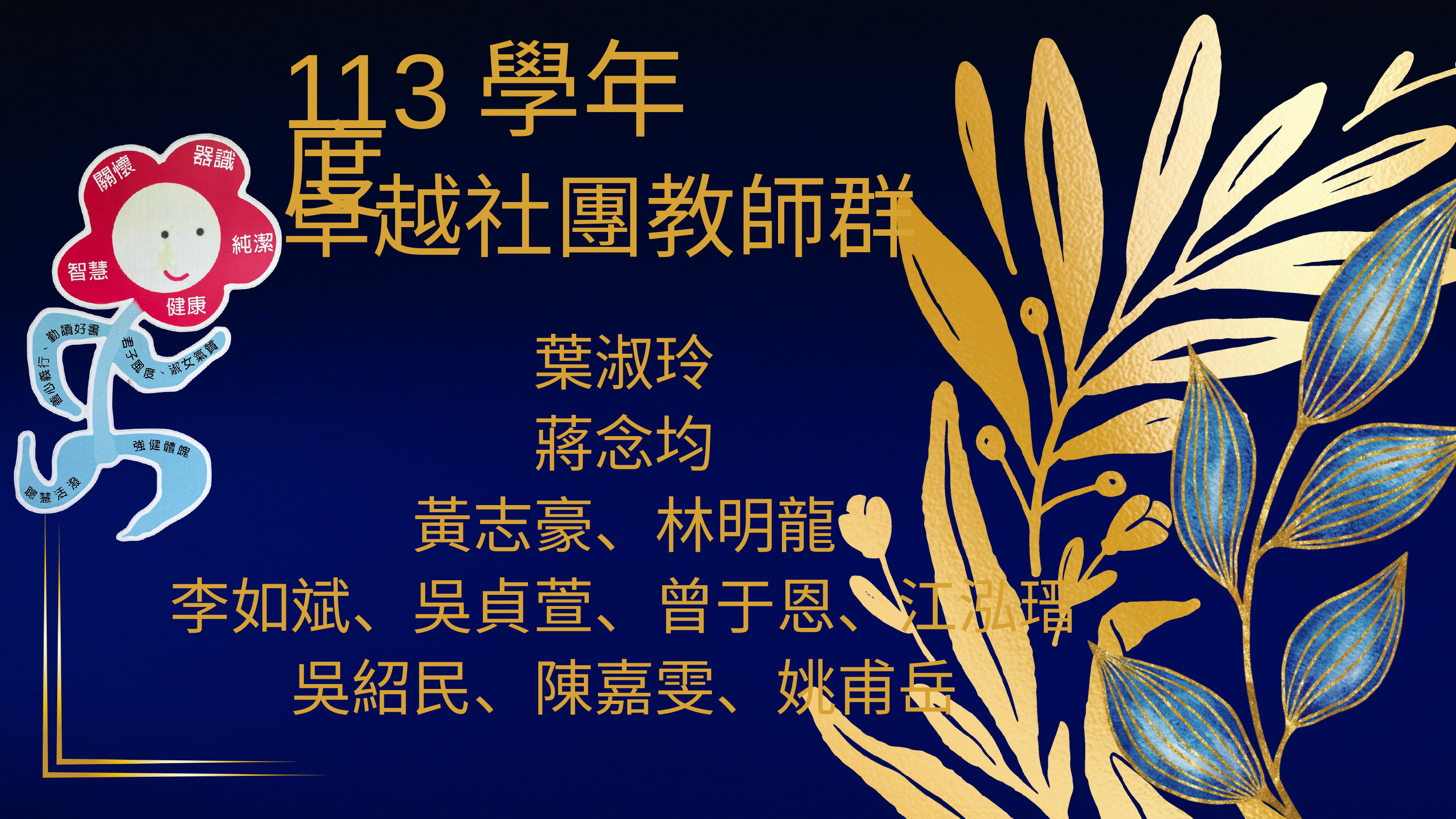

113學年度

卓越社團教師群
葉淑玲
蔣念均
黃志豪、林明龍
李如斌、吳貞萱、曾于恩、江泓瑨
吳紹民、陳嘉雯、姚甫岳